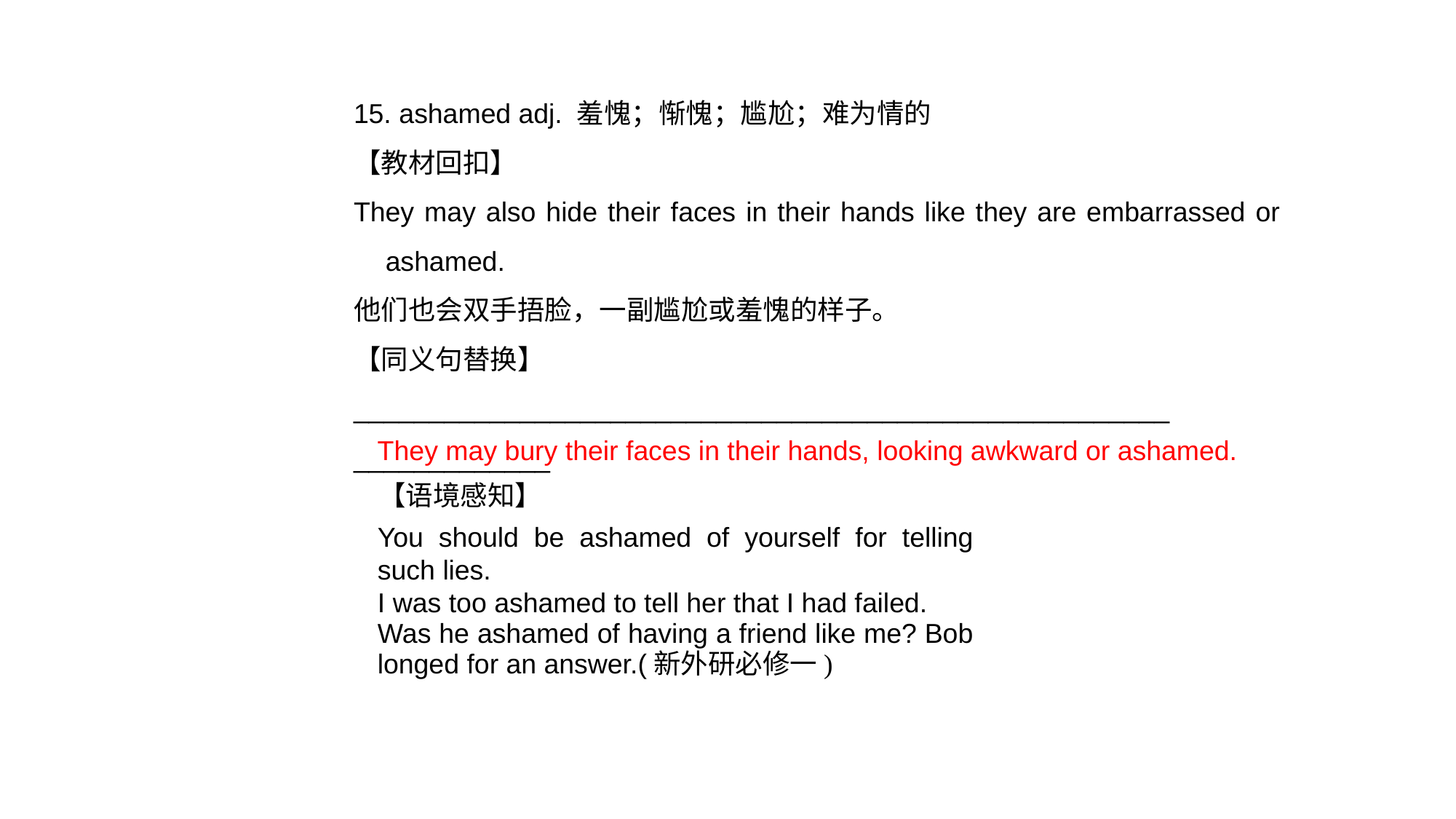

15. ashamed adj. 羞愧；惭愧；尴尬；难为情的
【教材回扣】
They may also hide their faces in their hands like they are embarrassed or ashamed.
他们也会双手捂脸，一副尴尬或羞愧的样子。
【同义句替换】
___________________________________________________________________
They may bury their faces in their hands, looking awkward or ashamed.
【语境感知】
You should be ashamed of yourself for telling such lies.
I was too ashamed to tell her that I had failed.
Was he ashamed of having a friend like me? Bob longed for an answer.(新外研必修一)